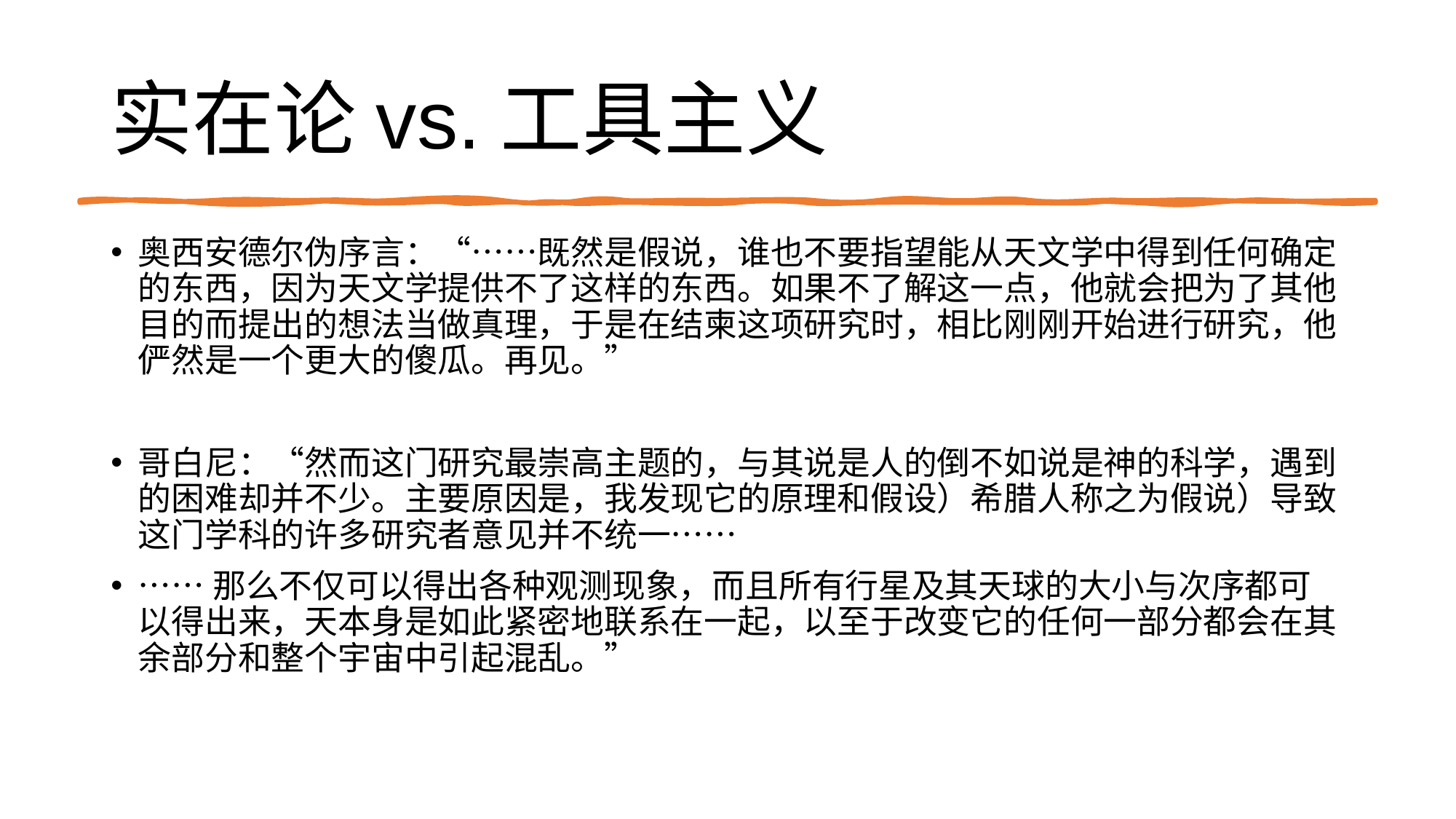

# 实在论vs.工具主义

奥西安德尔伪序言：“……既然是假说，谁也不要指望能从天文学中得到任何确定的东西，因为天文学提供不了这样的东西。如果不了解这一点，他就会把为了其他目的而提出的想法当做真理，于是在结柬这项研究时，相比刚刚开始进行研究，他俨然是一个更大的傻瓜。再见。”

哥白尼：“然而这门研究最崇高主题的，与其说是人的倒不如说是神的科学，遇到的困难却并不少。主要原因是，我发现它的原理和假设）希腊人称之为假说）导致这门学科的许多研究者意见并不统一……
……那么不仅可以得出各种观测现象，而且所有行星及其天球的大小与次序都可以得出来，天本身是如此紧密地联系在一起，以至于改变它的任何一部分都会在其余部分和整个宇宙中引起混乱。”